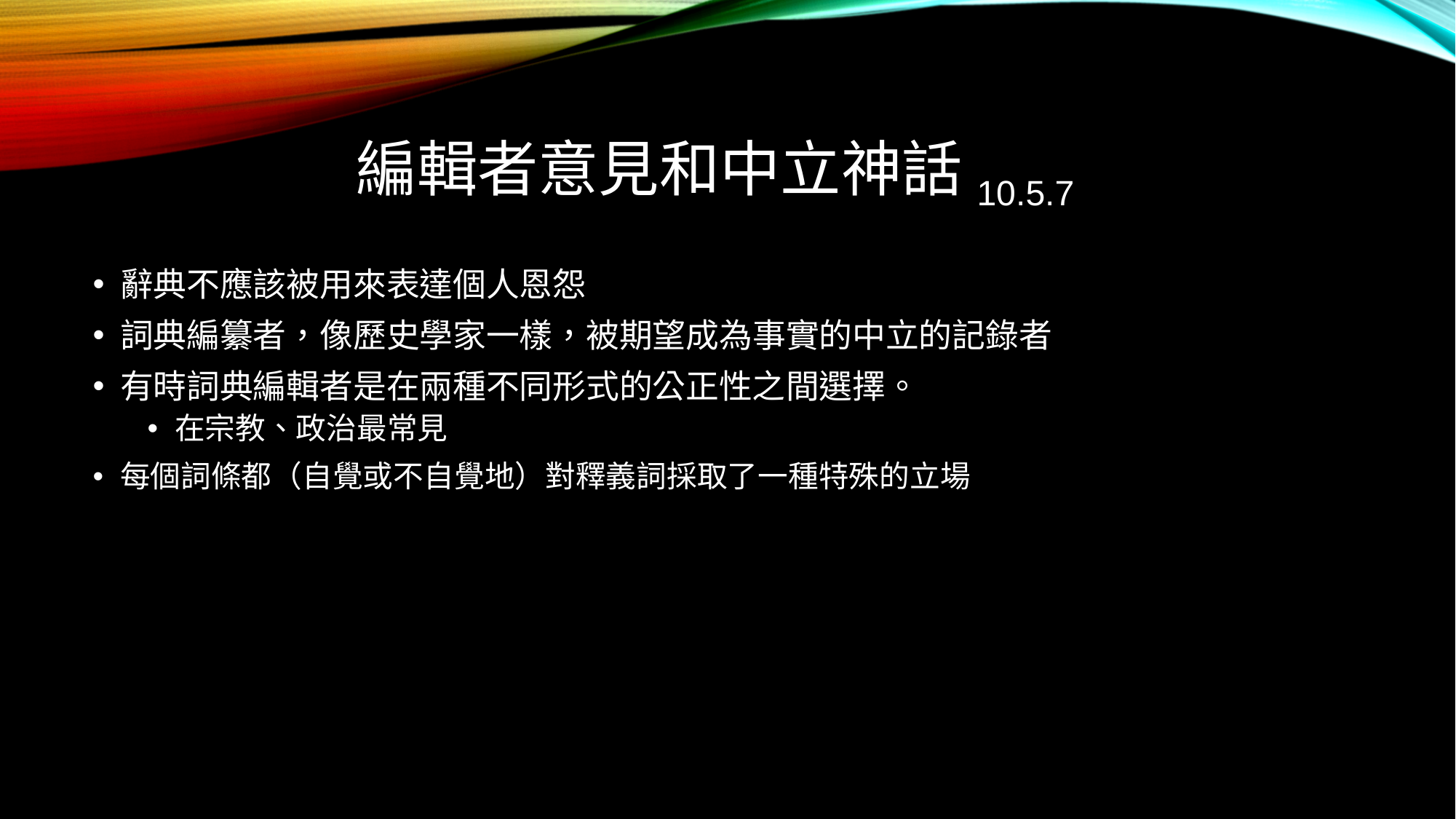

# 編輯者意見和中立神話10.5.7
辭典不應該被用來表達個人恩怨
詞典編纂者，像歷史學家一樣，被期望成為事實的中立的記錄者
有時詞典編輯者是在兩種不同形式的公正性之間選擇。
在宗教、政治最常見
每個詞條都（自覺或不自覺地）對釋義詞採取了一種特殊的立場